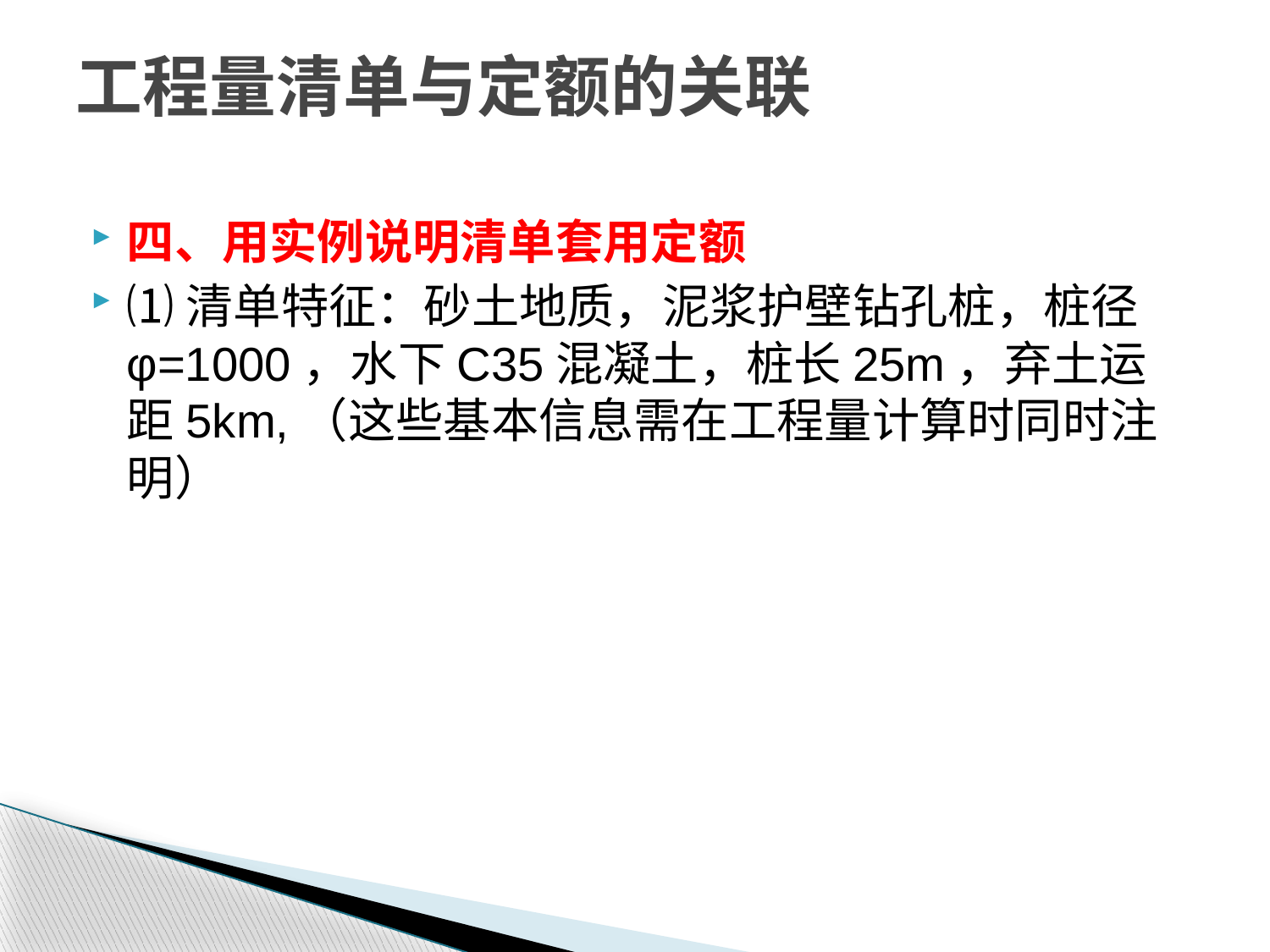

# 工程量清单与定额的关联
四、用实例说明清单套用定额
⑴清单特征：砂土地质，泥浆护壁钻孔桩，桩径φ=1000，水下C35混凝土，桩长25m，弃土运距5km,（这些基本信息需在工程量计算时同时注明）